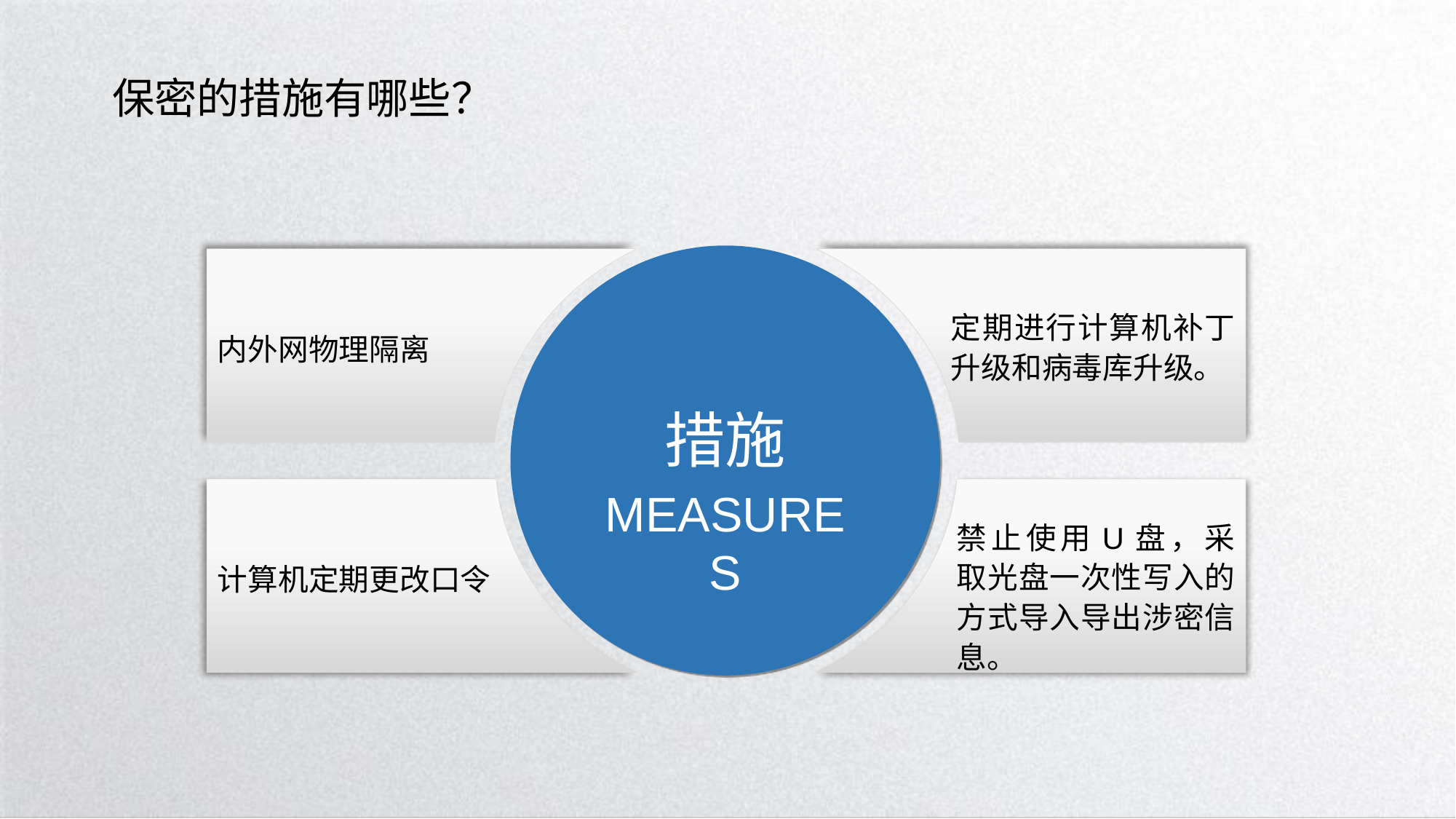

保密的措施有哪些？

定期进行计算机补丁升级和病毒库升级。
内外网物理隔离
措施
MEASURES

禁止使用U盘，采取光盘一次性写入的方式导入导出涉密信息。
计算机定期更改口令